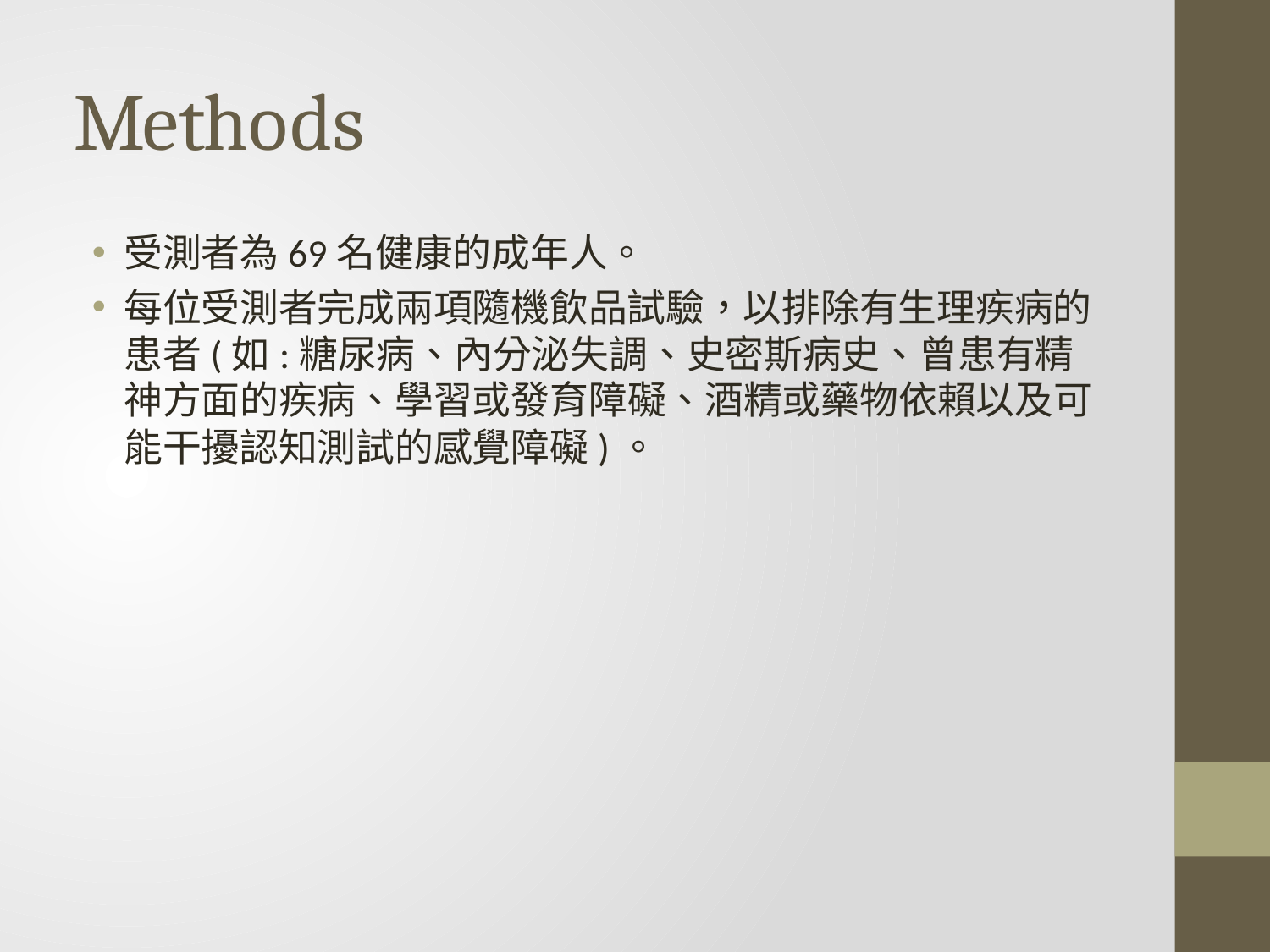

# Methods
受測者為69名健康的成年人。
每位受測者完成兩項隨機飲品試驗，以排除有生理疾病的患者(如:糖尿病、內分泌失調、史密斯病史、曾患有精神方面的疾病、學習或發育障礙、酒精或藥物依賴以及可能干擾認知測試的感覺障礙)。